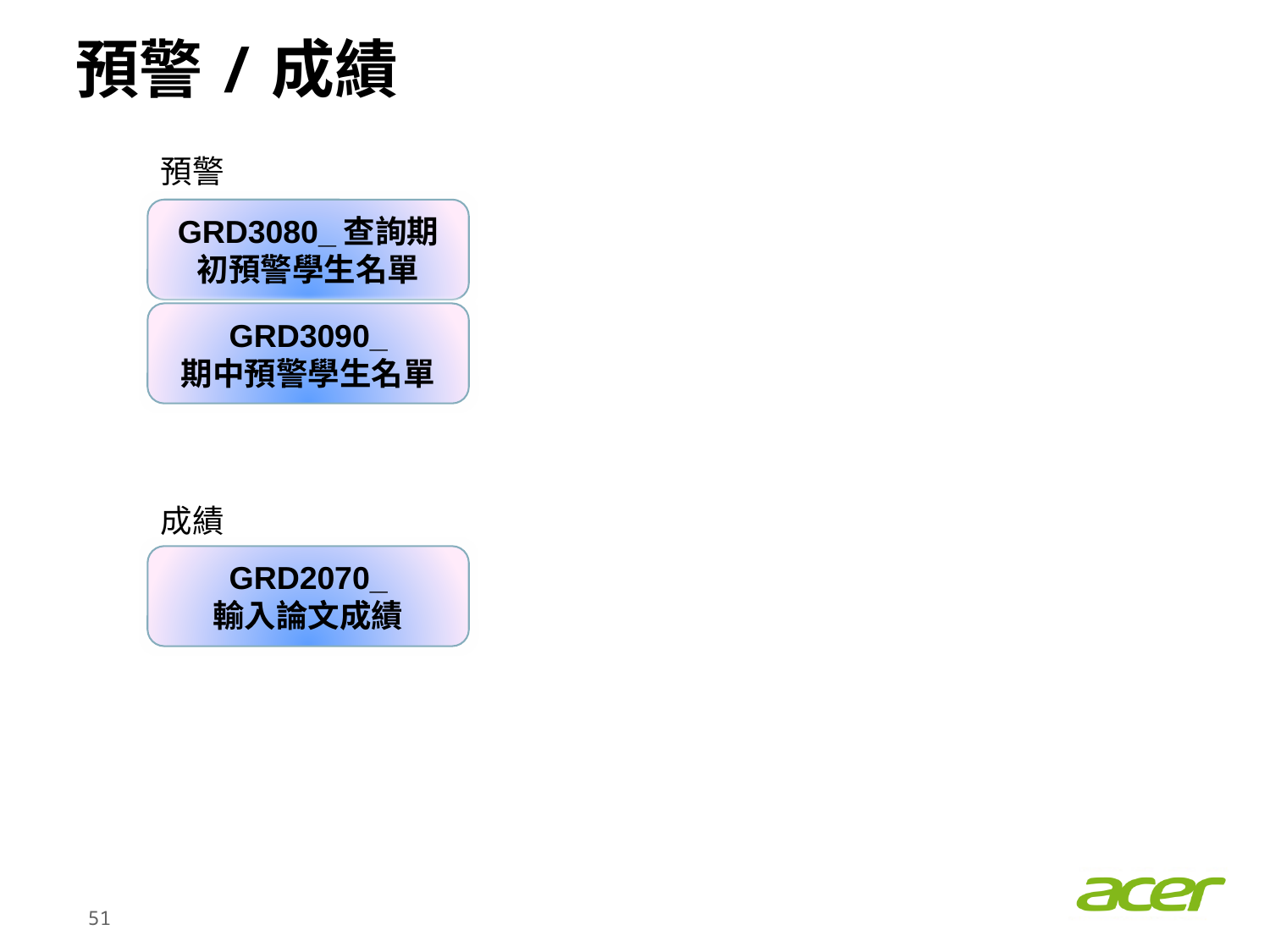

# 預警/成績
預警
GRD3080_查詢期初預警學生名單
GRD3090_
期中預警學生名單
成績
GRD2070_
輸入論文成績
51